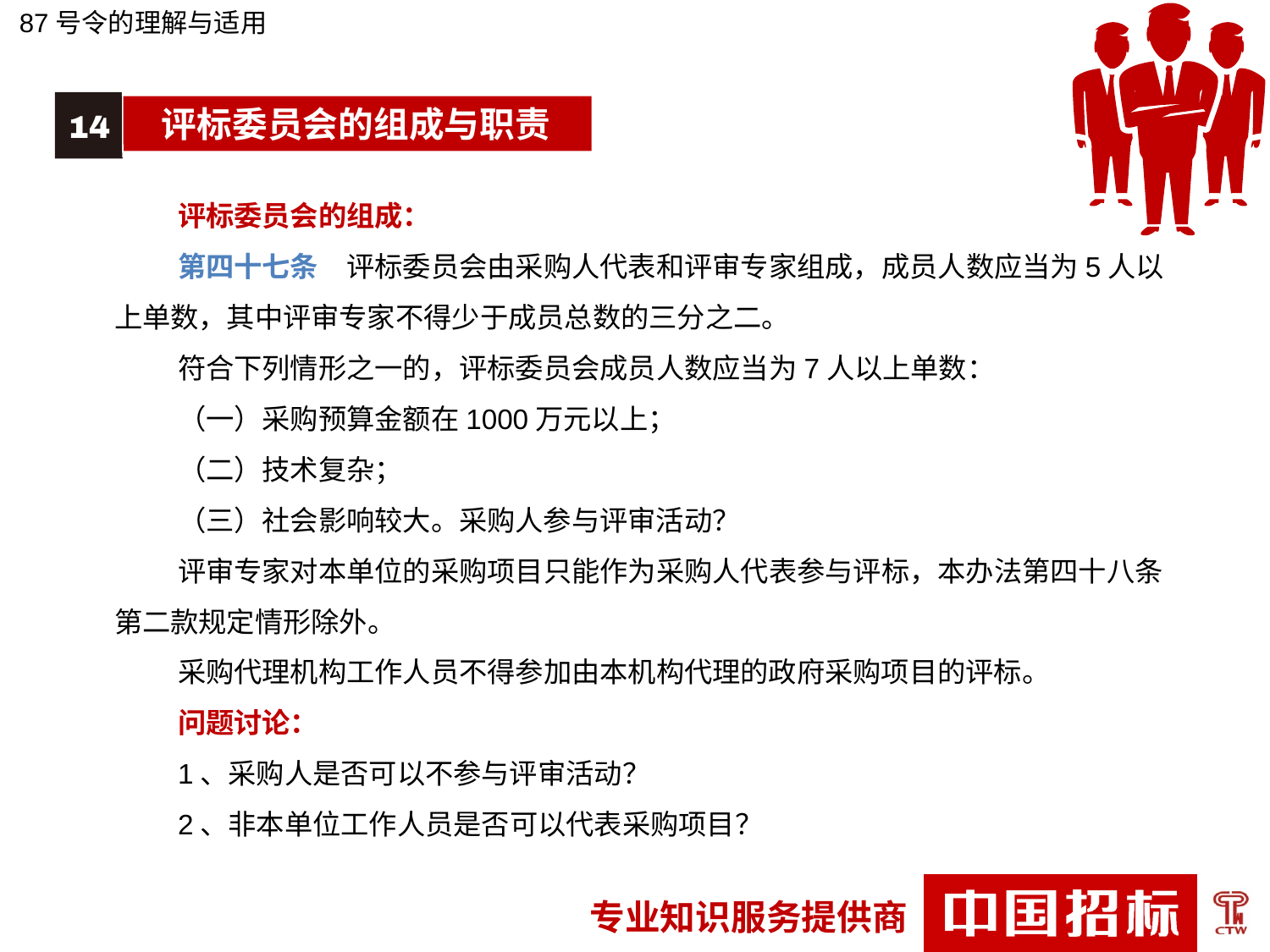

87号令的理解与适用

14
评标委员会的组成与职责
评标委员会的组成：
第四十七条　评标委员会由采购人代表和评审专家组成，成员人数应当为5人以上单数，其中评审专家不得少于成员总数的三分之二。
符合下列情形之一的，评标委员会成员人数应当为7人以上单数：
（一）采购预算金额在1000万元以上；
（二）技术复杂；
（三）社会影响较大。采购人参与评审活动？
评审专家对本单位的采购项目只能作为采购人代表参与评标，本办法第四十八条第二款规定情形除外。
采购代理机构工作人员不得参加由本机构代理的政府采购项目的评标。
问题讨论：
1、采购人是否可以不参与评审活动？
2、非本单位工作人员是否可以代表采购项目？